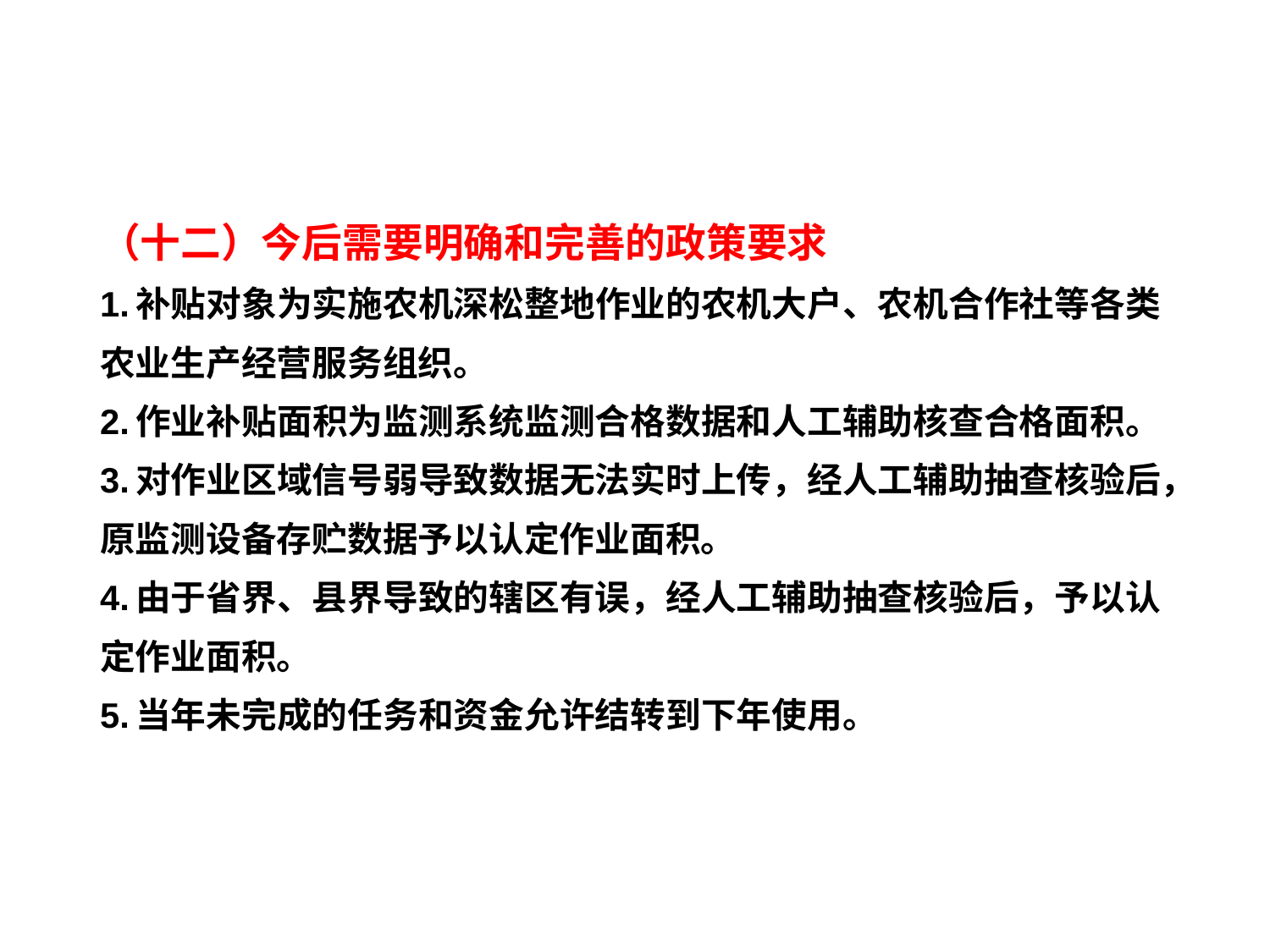

# （十二）今后需要明确和完善的政策要求 1.补贴对象为实施农机深松整地作业的农机大户、农机合作社等各类农业生产经营服务组织。 2.作业补贴面积为监测系统监测合格数据和人工辅助核查合格面积。 3.对作业区域信号弱导致数据无法实时上传，经人工辅助抽查核验后，原监测设备存贮数据予以认定作业面积。 4.由于省界、县界导致的辖区有误，经人工辅助抽查核验后，予以认定作业面积。 5.当年未完成的任务和资金允许结转到下年使用。